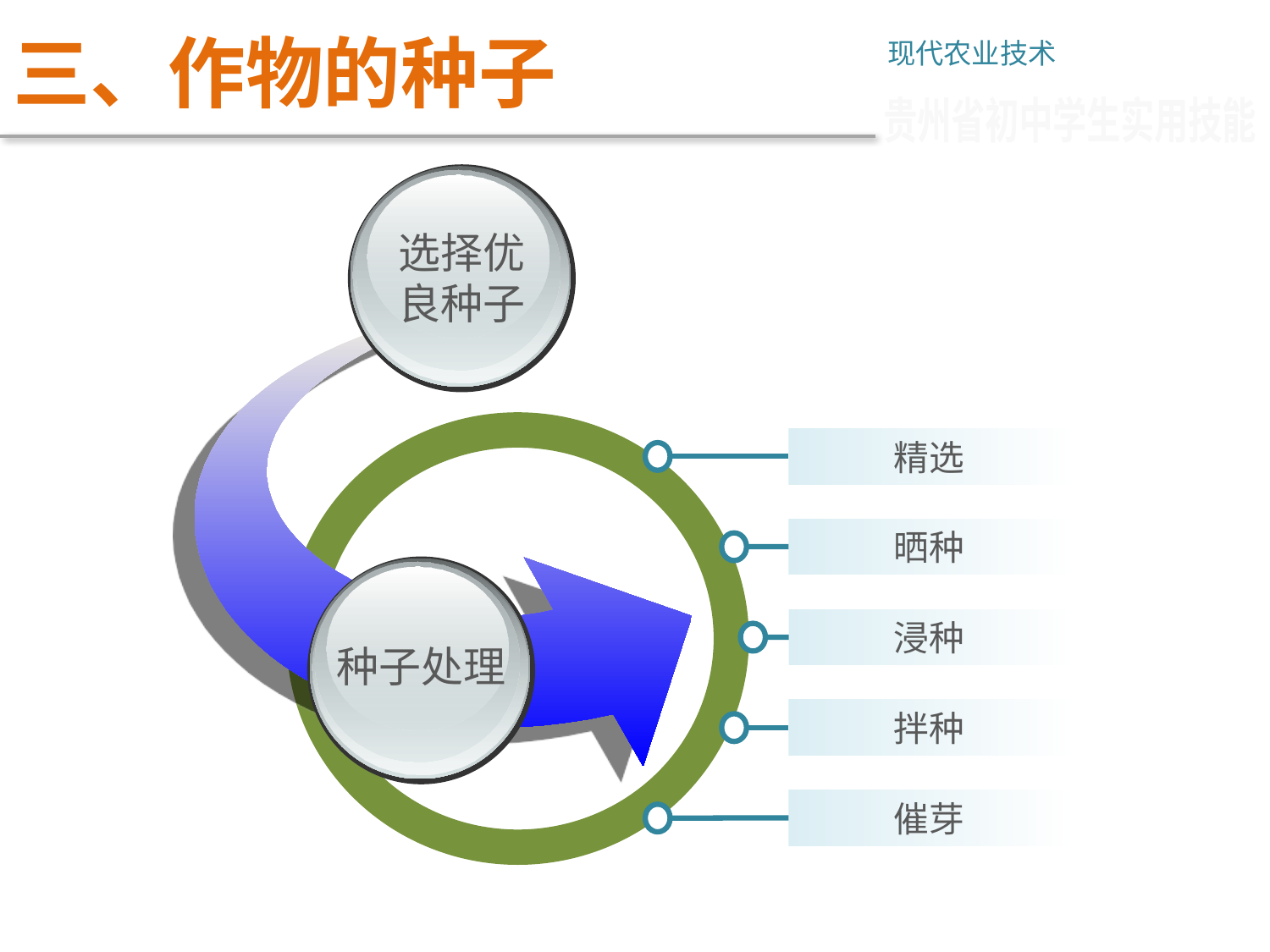

# 三、作物的种子
现代农业技术
贵州省初中学生实用技能

选择优
良种子

精选

晒种

种子处理
浸种

拌种

催芽